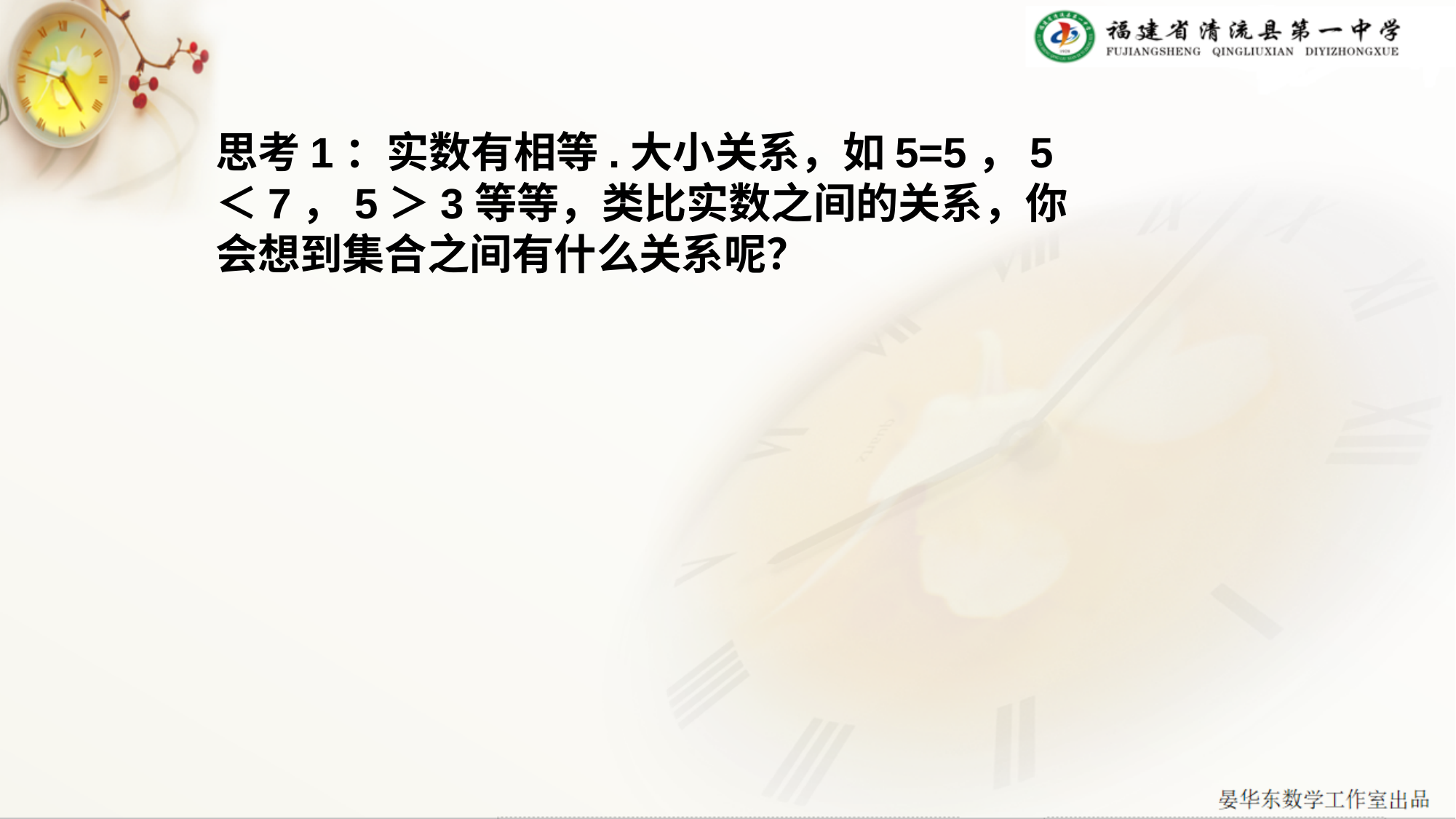

思考1：实数有相等.大小关系，如5=5，5＜7，5＞3等等，类比实数之间的关系，你会想到集合之间有什么关系呢？